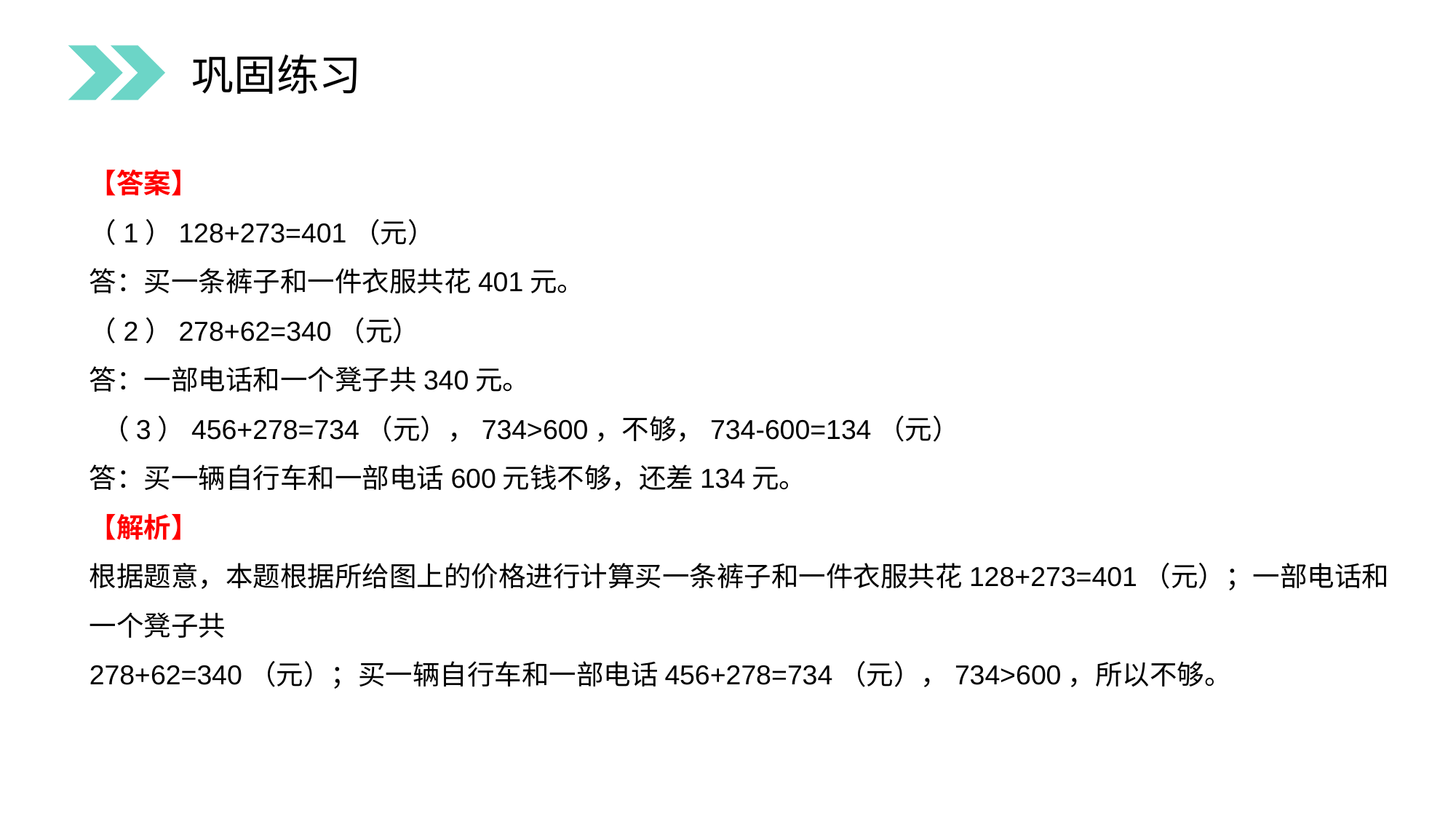

巩固练习
【答案】
（1）128+273=401（元）
答：买一条裤子和一件衣服共花401元。
（2）278+62=340（元）
答：一部电话和一个凳子共340元。
 （3）456+278=734（元），734>600，不够，734-600=134（元）
答：买一辆自行车和一部电话600元钱不够，还差134元。
【解析】
根据题意，本题根据所给图上的价格进行计算买一条裤子和一件衣服共花128+273=401（元）；一部电话和一个凳子共
278+62=340（元）；买一辆自行车和一部电话456+278=734（元），734>600，所以不够。